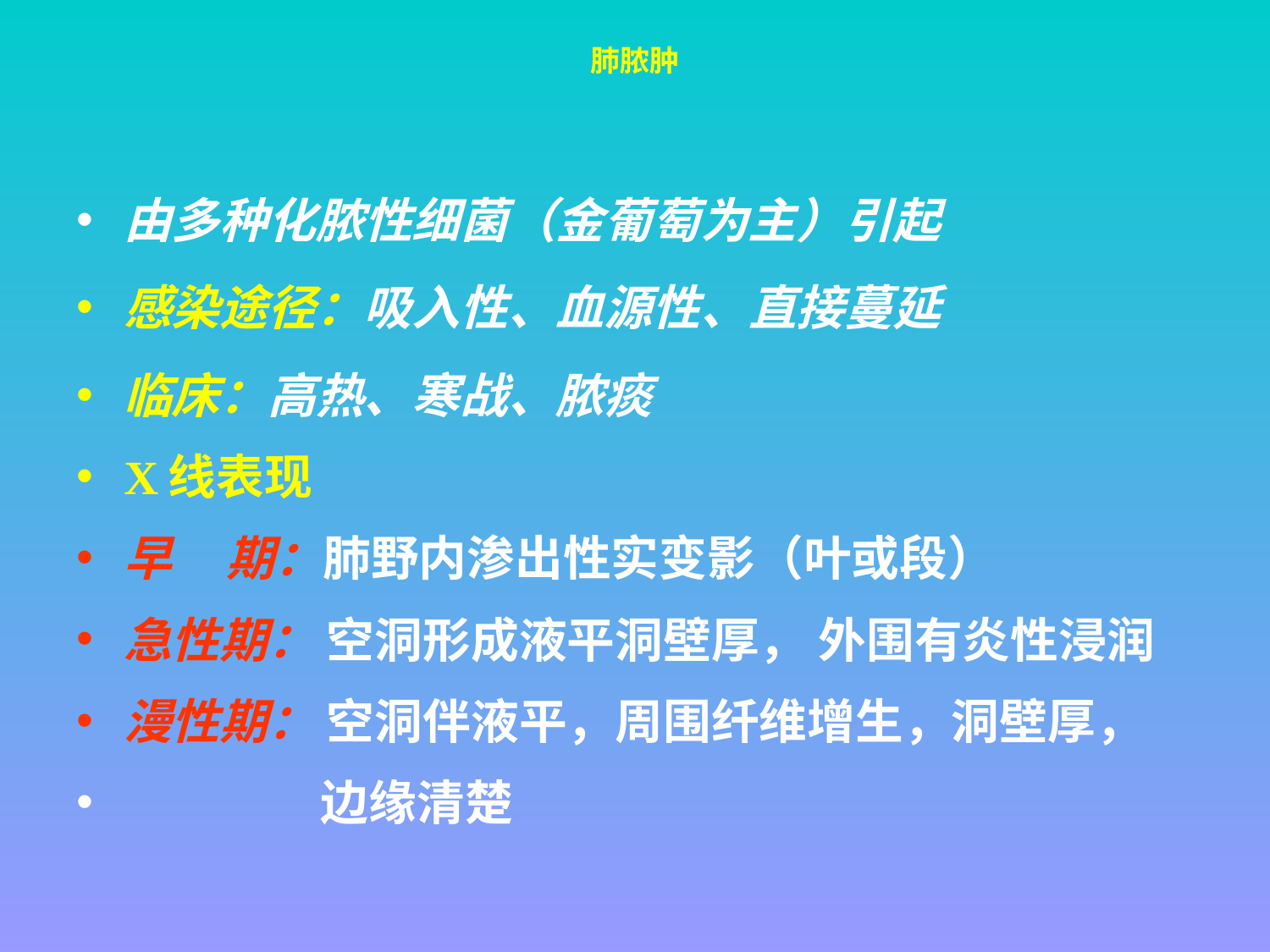

# 肺脓肿
由多种化脓性细菌（金葡萄为主）引起
感染途径：吸入性、血源性、直接蔓延
临床：高热、寒战、脓痰
X线表现
早     期：肺野内渗出性实变影（叶或段）
急性期： 空洞形成液平洞壁厚， 外围有炎性浸润
漫性期： 空洞伴液平，周围纤维增生，洞壁厚，
                 边缘清楚